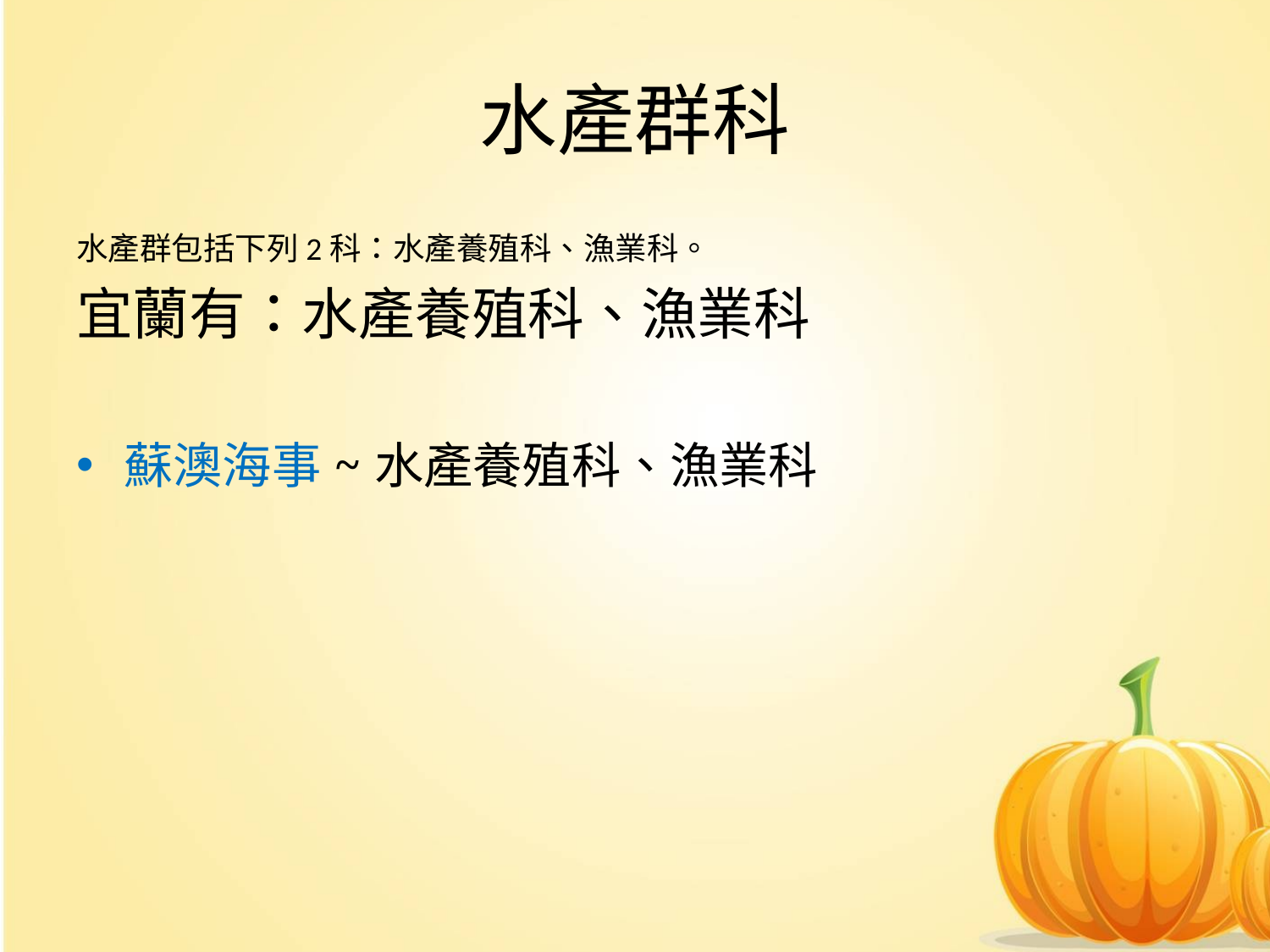

# 水產群科
水產群包括下列2科：水產養殖科、漁業科。
宜蘭有：水產養殖科、漁業科

蘇澳海事~水產養殖科、漁業科